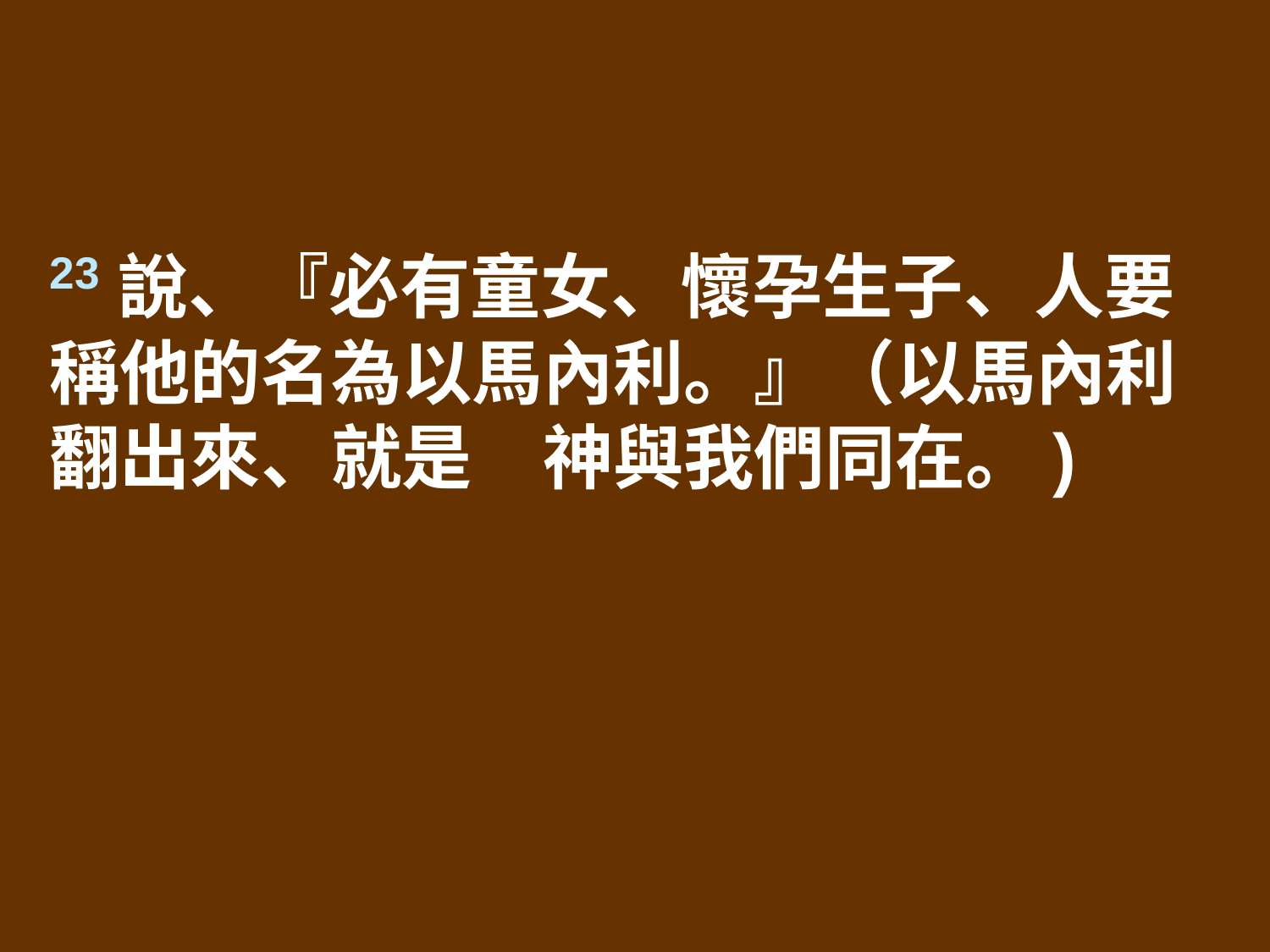

23說、『必有童女、懷孕生子、人要稱他的名為以馬內利。』（以馬內利翻出來、就是　神與我們同在。)